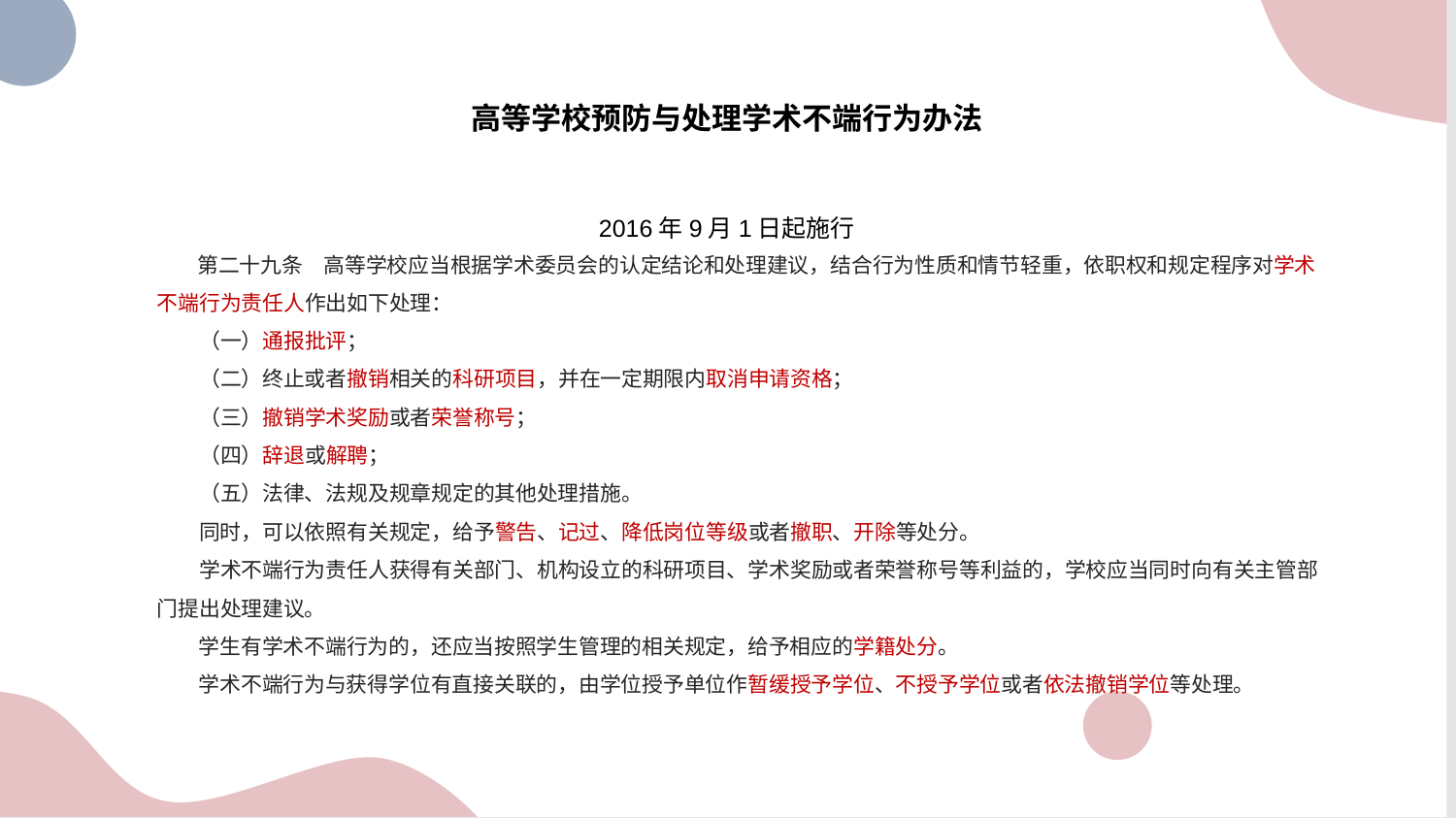

高等学校预防与处理学术不端行为办法

2016年9月1日起施行
   　第二十九条　高等学校应当根据学术委员会的认定结论和处理建议，结合行为性质和情节轻重，依职权和规定程序对学术不端行为责任人作出如下处理：
　　（一）通报批评；
　　（二）终止或者撤销相关的科研项目，并在一定期限内取消申请资格；
　　（三）撤销学术奖励或者荣誉称号；
　　（四）辞退或解聘；
　　（五）法律、法规及规章规定的其他处理措施。
　　同时，可以依照有关规定，给予警告、记过、降低岗位等级或者撤职、开除等处分。
　　学术不端行为责任人获得有关部门、机构设立的科研项目、学术奖励或者荣誉称号等利益的，学校应当同时向有关主管部门提出处理建议。
        学生有学术不端行为的，还应当按照学生管理的相关规定，给予相应的学籍处分。
        学术不端行为与获得学位有直接关联的，由学位授予单位作暂缓授予学位、不授予学位或者依法撤销学位等处理。